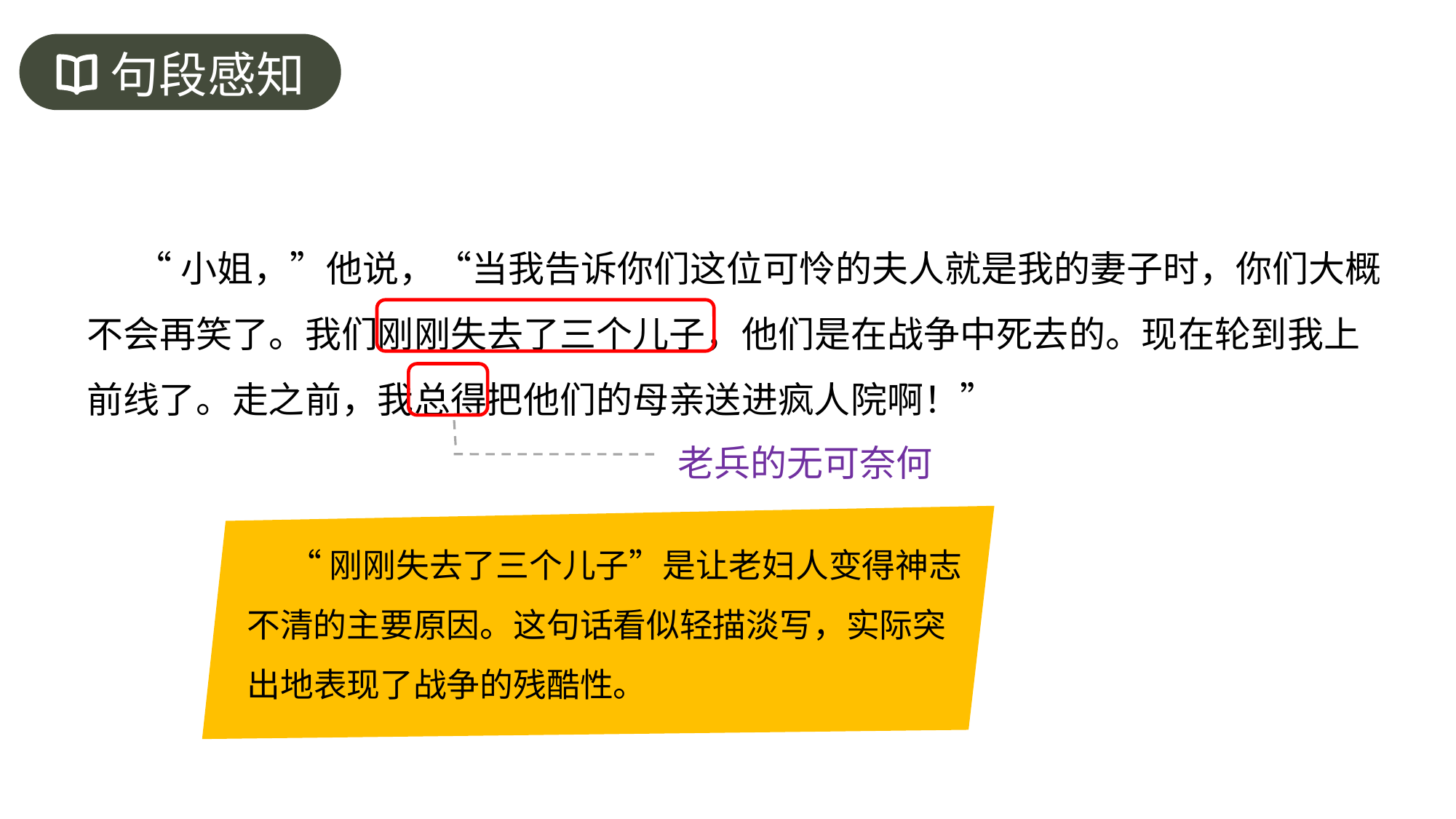

句段感知
      “小姐，”他说，“当我告诉你们这位可怜的夫人就是我的妻子时，你们大概不会再笑了。我们刚刚失去了三个儿子，他们是在战争中死去的。现在轮到我上前线了。走之前，我总得把他们的母亲送进疯人院啊！”

老兵的无可奈何

      “刚刚失去了三个儿子”是让老妇人变得神志不清的主要原因。这句话看似轻描淡写，实际突出地表现了战争的残酷性。